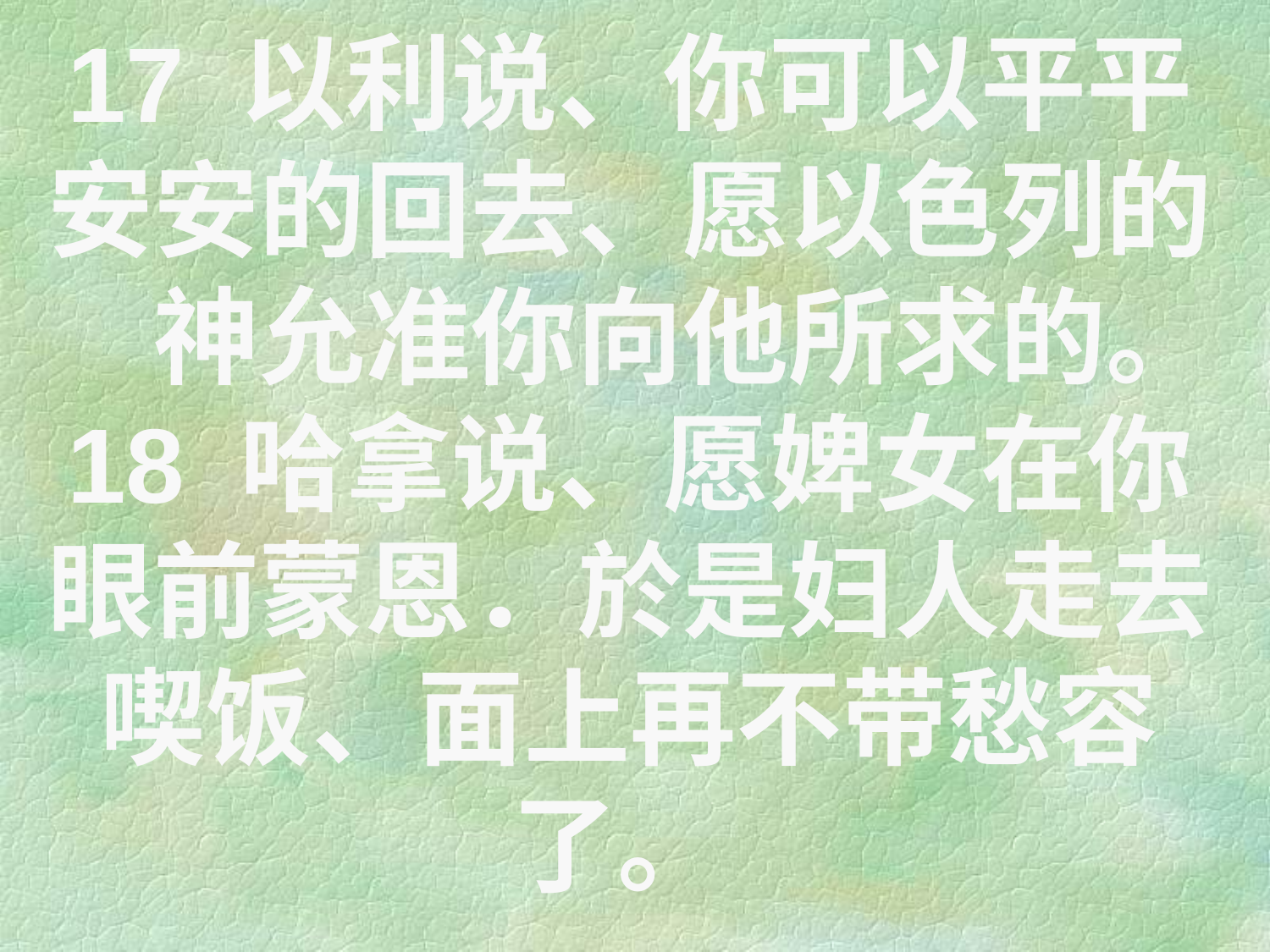

17 以利说、你可以平平安安的回去、愿以色列的　神允准你向他所求的。18 哈拿说、愿婢女在你眼前蒙恩．於是妇人走去喫饭、面上再不带愁容了。